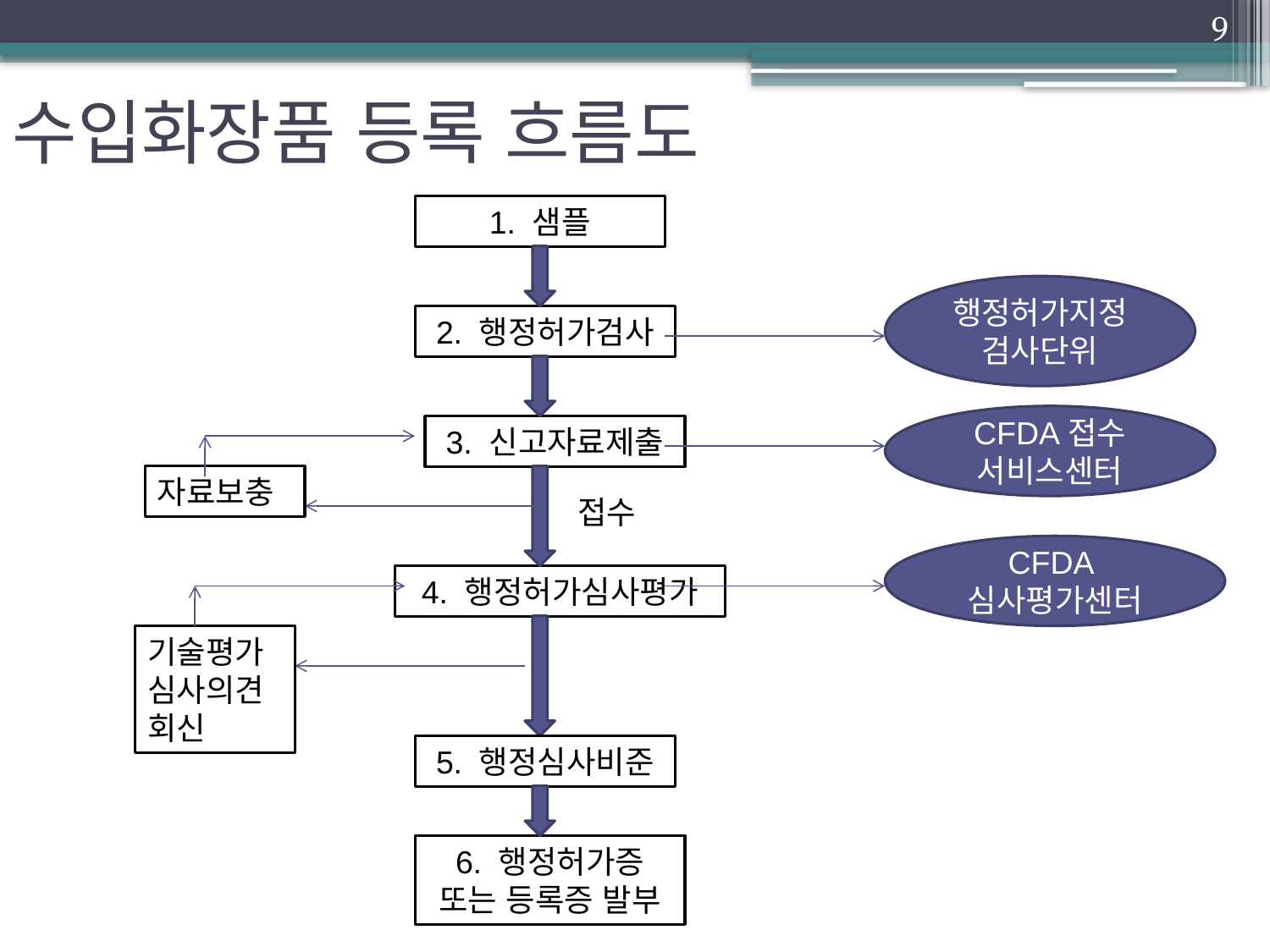

9
# 수입화장품 등록 흐름도
1. 샘플

행정허가지정검사단위
2. 행정허가검사

CFDA접수
서비스센터
3. 신고자료제출
자료보충

접수
CFDA심사평가센터
4. 행정허가심사평가

기술평가심사의견회신
5. 행정심사비준

6. 행정허가증 또는 등록증 발부